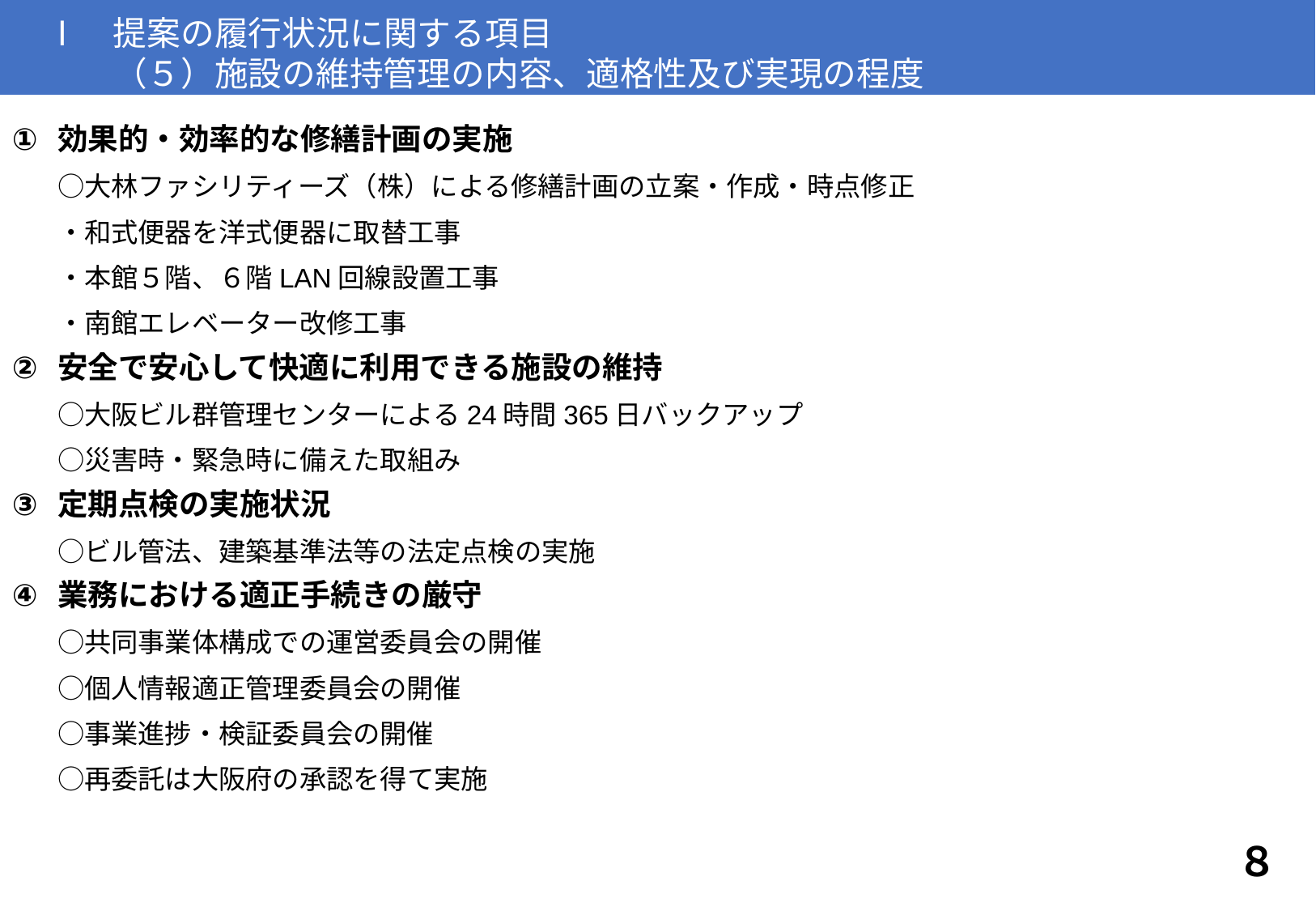

Ⅰ　提案の履行状況に関する項目
　　　（５）施設の維持管理の内容、適格性及び実現の程度
効果的・効率的な修繕計画の実施
○大林ファシリティーズ（株）による修繕計画の立案・作成・時点修正
・和式便器を洋式便器に取替工事
・本館５階、６階LAN回線設置工事
・南館エレベーター改修工事
安全で安心して快適に利用できる施設の維持
○大阪ビル群管理センターによる24時間365日バックアップ
○災害時・緊急時に備えた取組み
定期点検の実施状況
○ビル管法、建築基準法等の法定点検の実施
業務における適正手続きの厳守
○共同事業体構成での運営委員会の開催
○個人情報適正管理委員会の開催
○事業進捗・検証委員会の開催
○再委託は大阪府の承認を得て実施
８